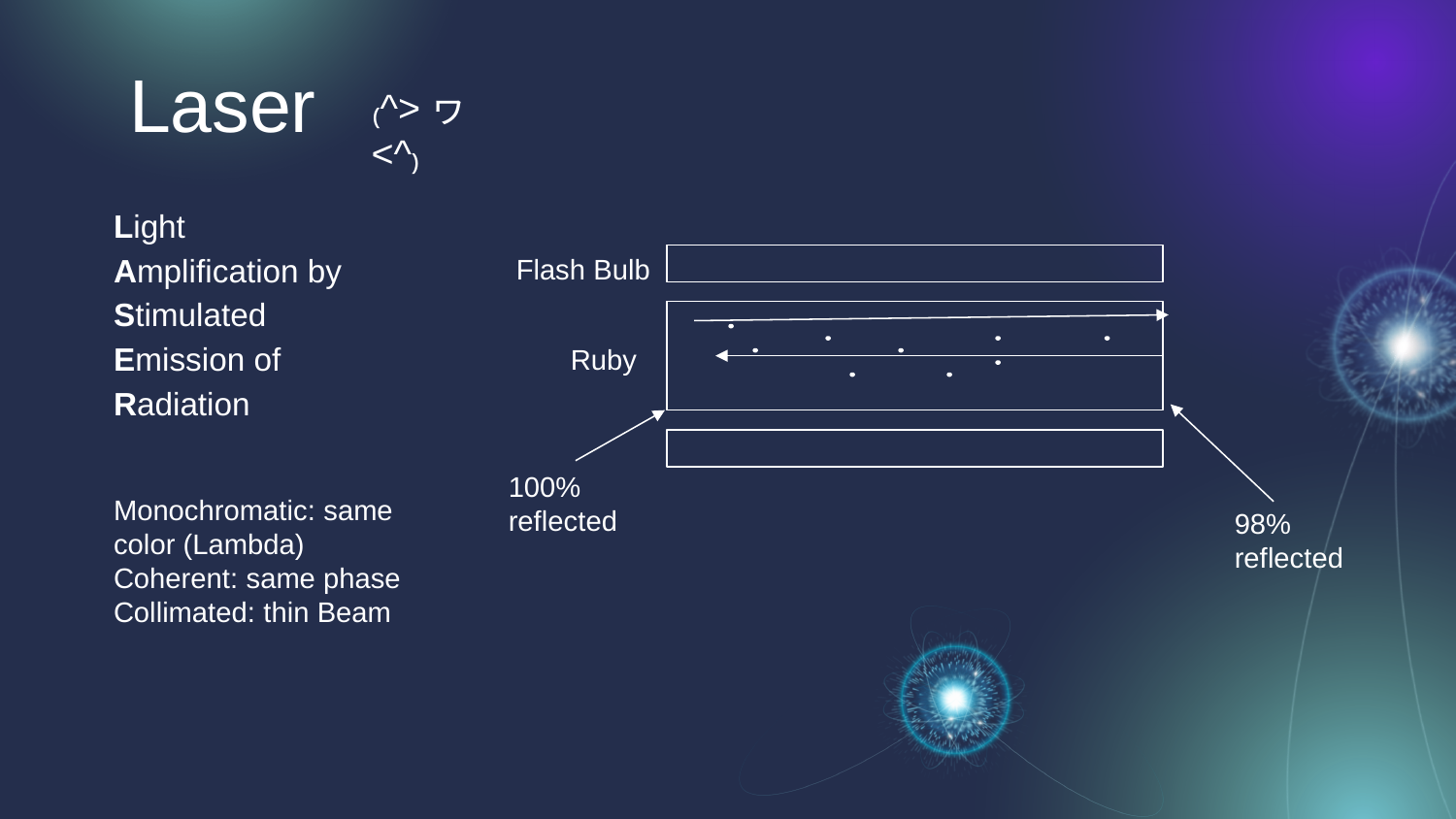

# Laser
₍^>ヮ<^₎

Light
Amplification by
Stimulated
Emission of
Radiation

Flash Bulb

Ruby

100% reflected
Monochromatic: same color (Lambda)
Coherent: same phase
Collimated: thin Beam
98% reflected